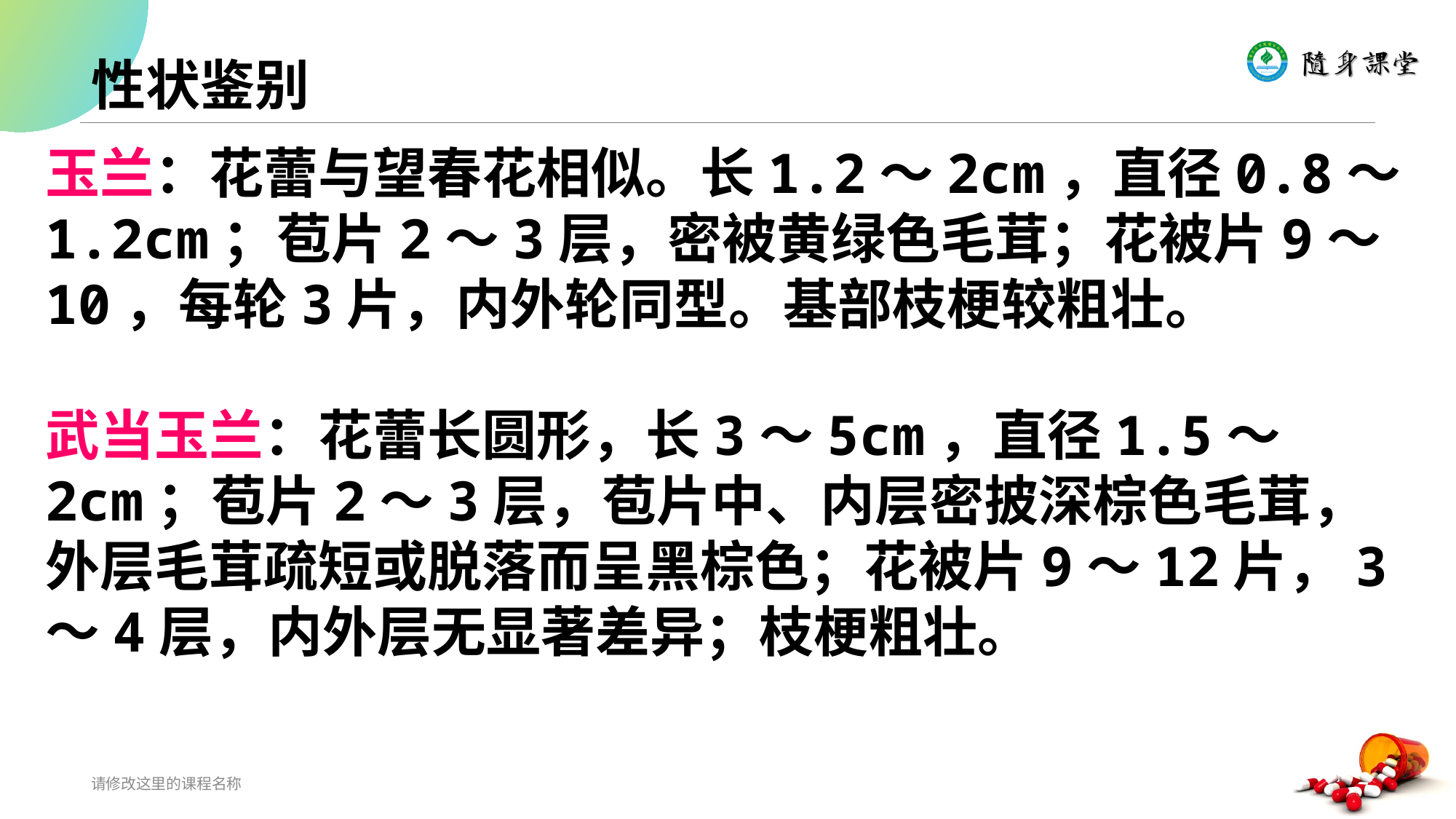

# 性状鉴别
玉兰：花蕾与望春花相似。长1.2～2cm，直径0.8～1.2cm；苞片2～3层，密被黄绿色毛茸；花被片9～10，每轮3片，内外轮同型。基部枝梗较粗壮。

武当玉兰：花蕾长圆形，长3～5cm，直径1.5～2cm；苞片2～3层，苞片中、内层密披深棕色毛茸，外层毛茸疏短或脱落而呈黑棕色；花被片9～12片，3～4层，内外层无显著差异；枝梗粗壮。

请修改这里的课程名称
11